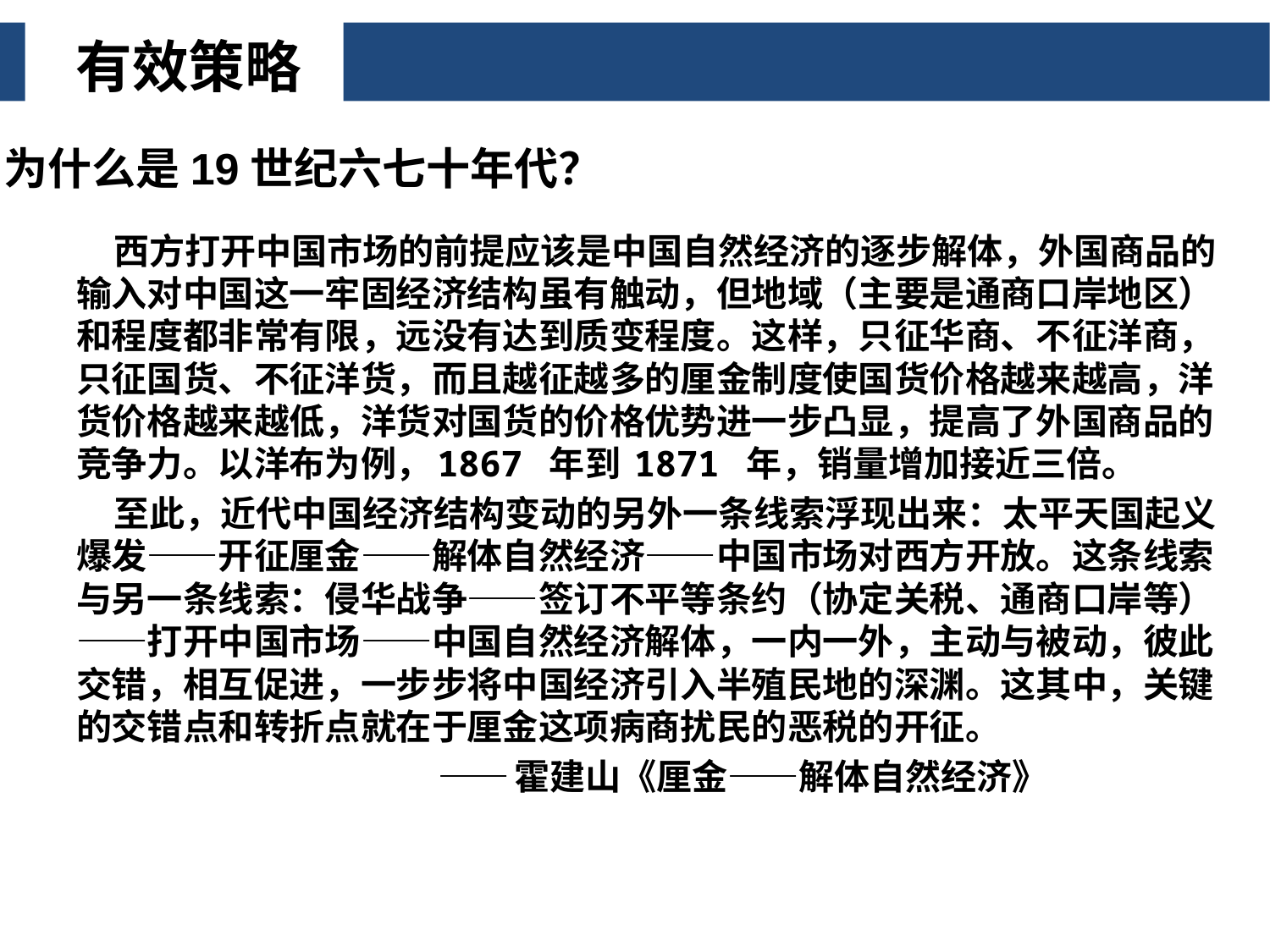

有效策略
为什么是19世纪六七十年代？
    西方打开中国市场的前提应该是中国自然经济的逐步解体，外国商品的输入对中国这一牢固经济结构虽有触动，但地域（主要是通商口岸地区）和程度都非常有限，远没有达到质变程度。这样，只征华商、不征洋商，只征国货、不征洋货，而且越征越多的厘金制度使国货价格越来越高，洋货价格越来越低，洋货对国货的价格优势进一步凸显，提高了外国商品的竞争力。以洋布为例，1867 年到 1871 年，销量增加接近三倍。
    至此，近代中国经济结构变动的另外一条线索浮现出来：太平天国起义爆发——开征厘金——解体自然经济——中国市场对西方开放。这条线索与另一条线索：侵华战争——签订不平等条约（协定关税、通商口岸等）——打开中国市场——中国自然经济解体，一内一外，主动与被动，彼此交错，相互促进，一步步将中国经济引入半殖民地的深渊。这其中，关键的交错点和转折点就在于厘金这项病商扰民的恶税的开征。
                                             ——霍建山《厘金——解体自然经济》